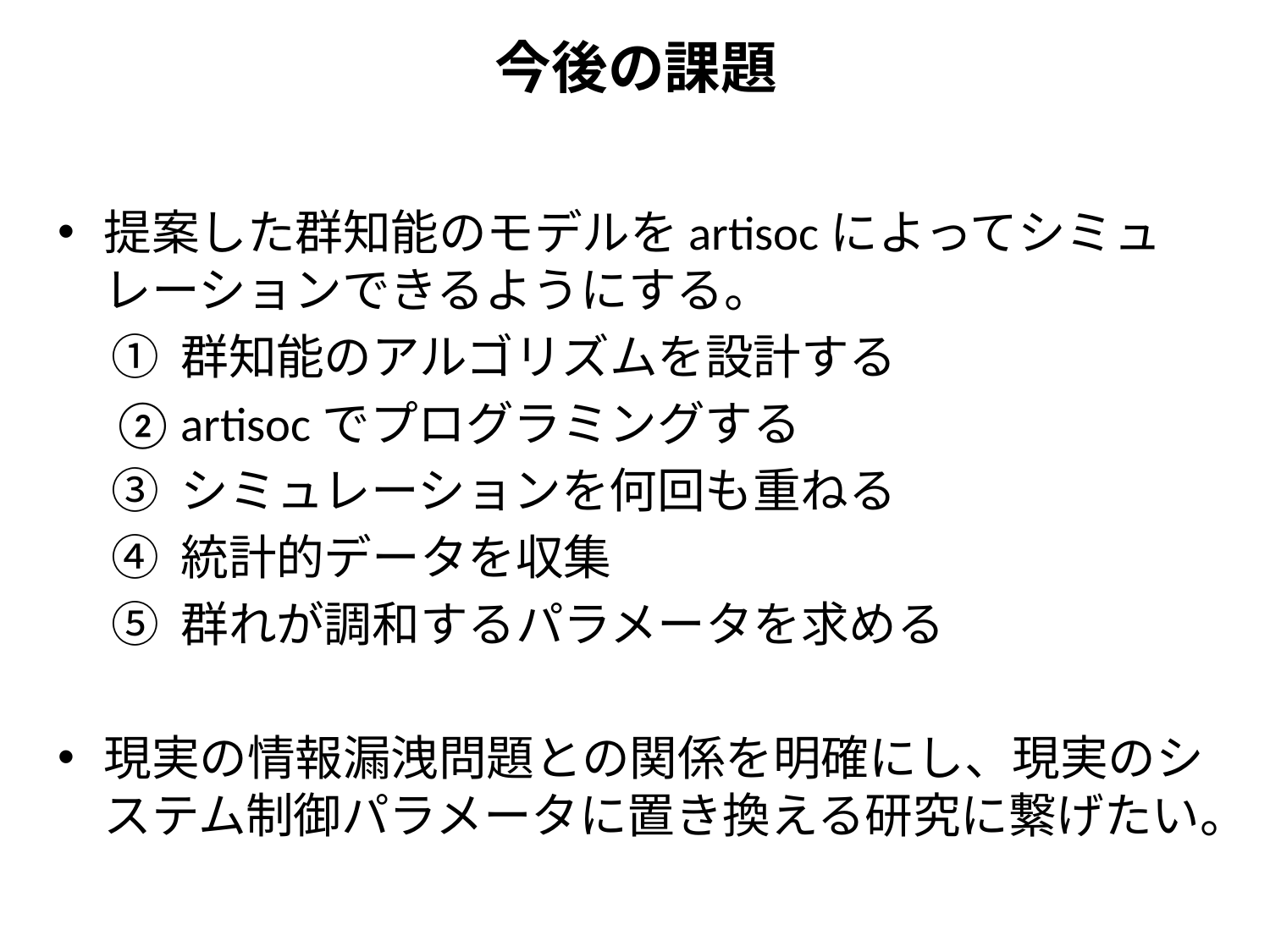

# 今後の課題
提案した群知能のモデルをartisocによってシミュレーションできるようにする。
群知能のアルゴリズムを設計する
artisocでプログラミングする
シミュレーションを何回も重ねる
統計的データを収集
群れが調和するパラメータを求める

現実の情報漏洩問題との関係を明確にし、現実のシステム制御パラメータに置き換える研究に繋げたい。